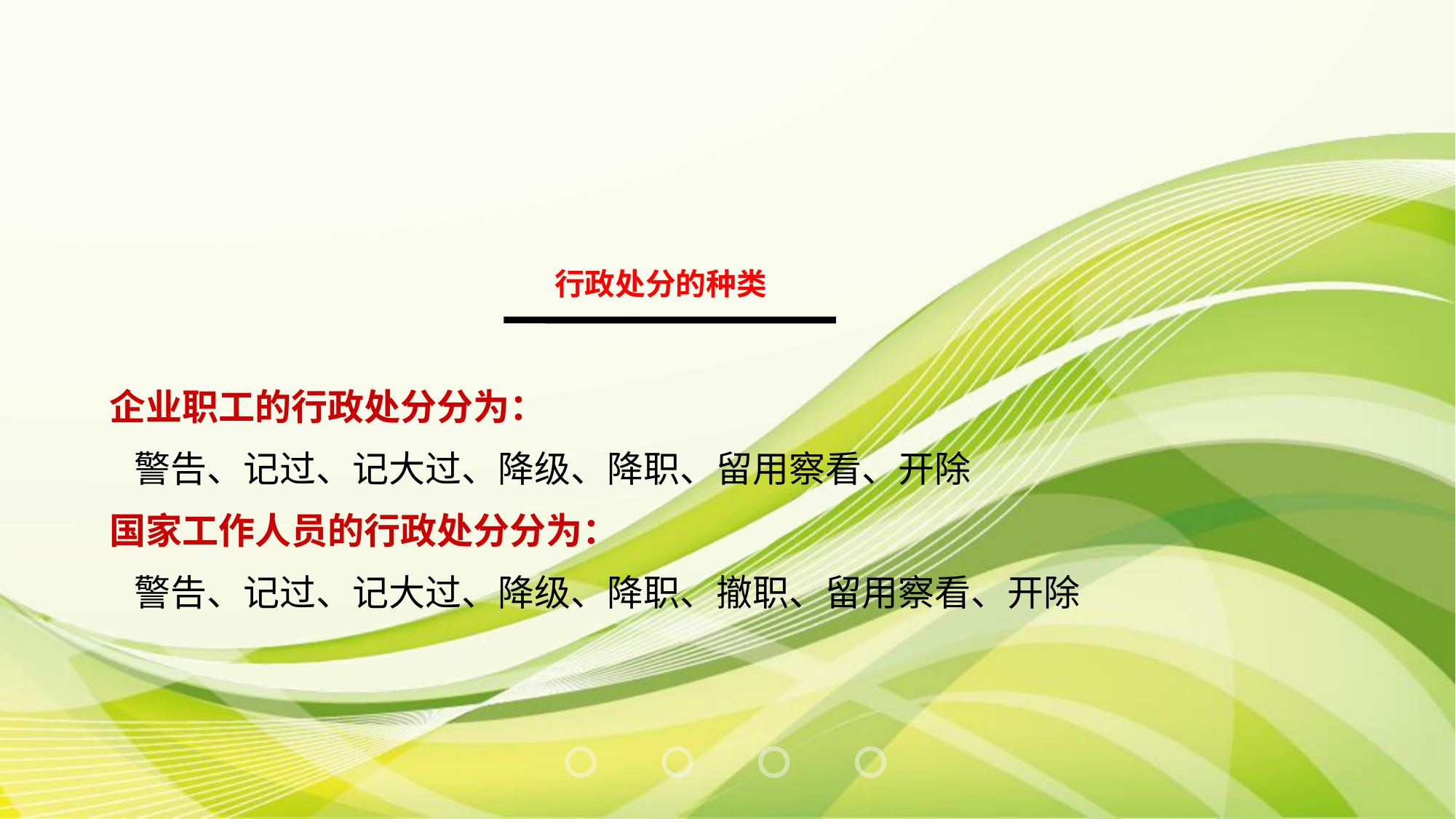

行政处分的种类

企业职工的行政处分分为：
  警告、记过、记大过、降级、降职、留用察看、开除
国家工作人员的行政处分分为：
  警告、记过、记大过、降级、降职、撤职、留用察看、开除